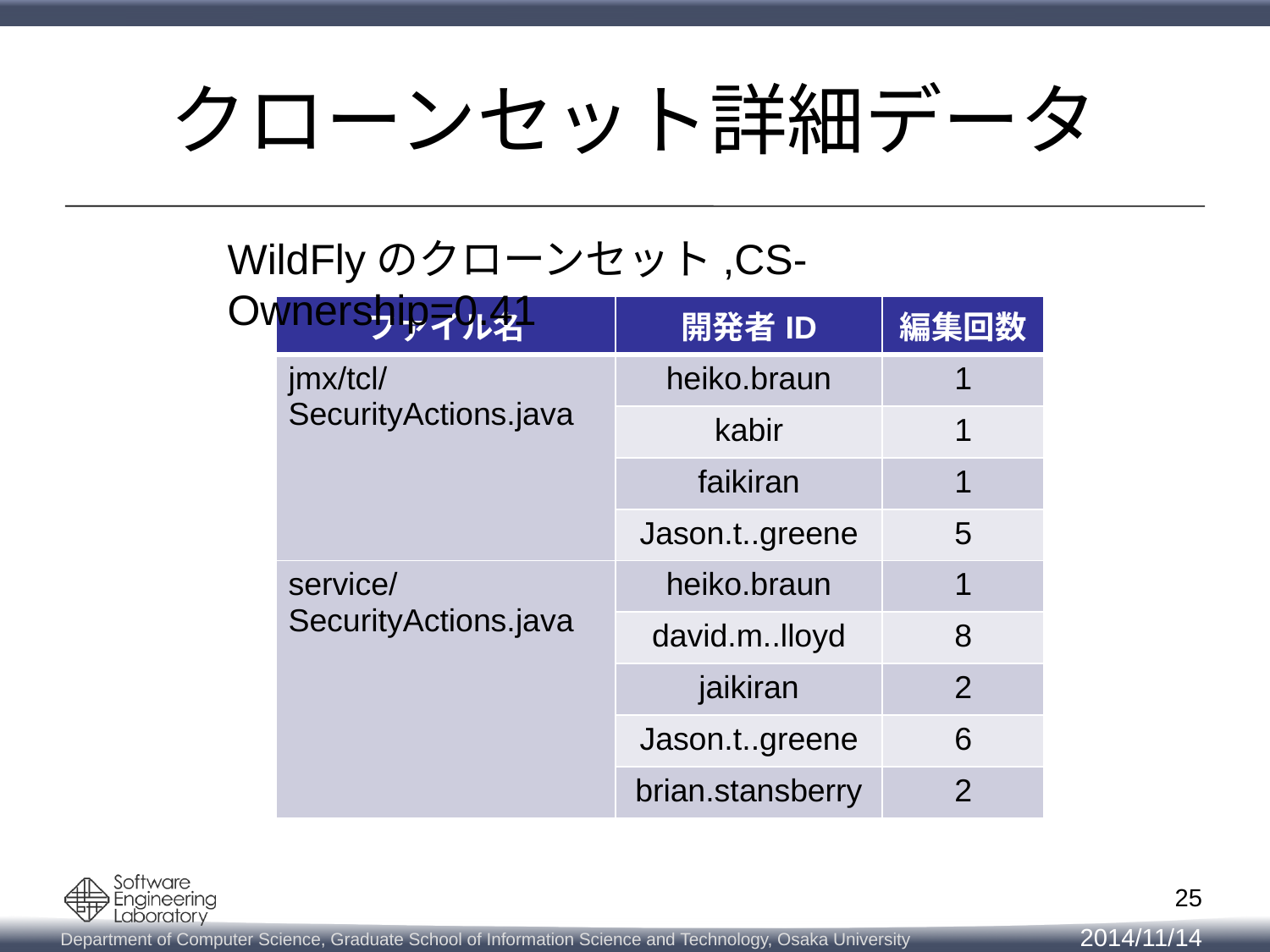

# クローンセット詳細データ
WildFlyのクローンセット,CS-Ownership=0.41

| ファイル名 | 開発者ID | 編集回数 |
| --- | --- | --- |
| jmx/tcl/SecurityActions.java | heiko.braun | 1 |
|  | kabir | 1 |
|  | faikiran | 1 |
|  | Jason.t..greene | 5 |
| service/SecurityActions.java | heiko.braun | 1 |
|  | david.m..lloyd | 8 |
|  | jaikiran | 2 |
|  | Jason.t..greene | 6 |
|  | brian.stansberry | 2 |
25
2014/11/14